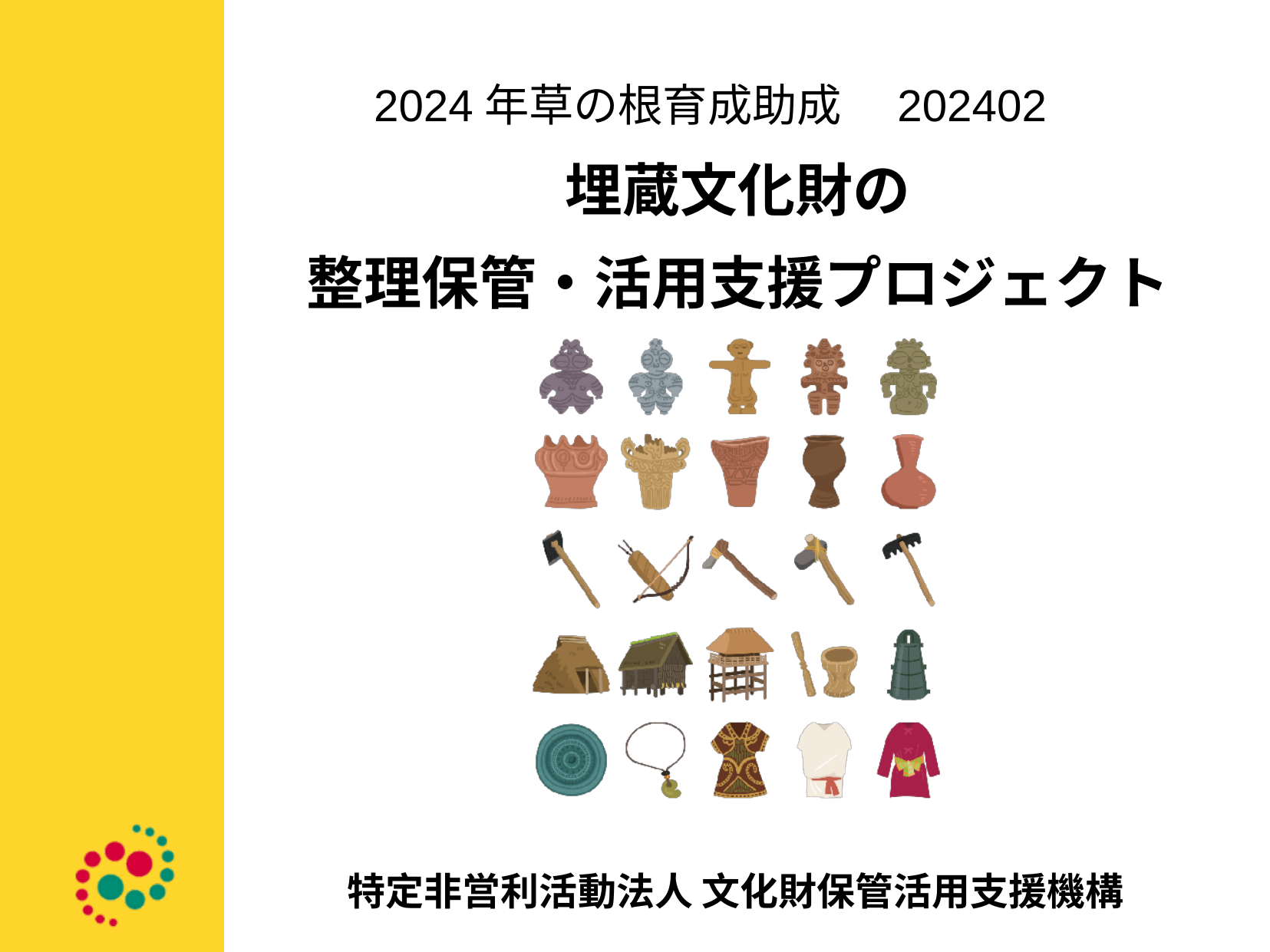

2024年草の根育成助成　202402　
埋蔵文化財の
整理保管・活用支援プロジェクト

特定非営利活動法人 文化財保管活用支援機構